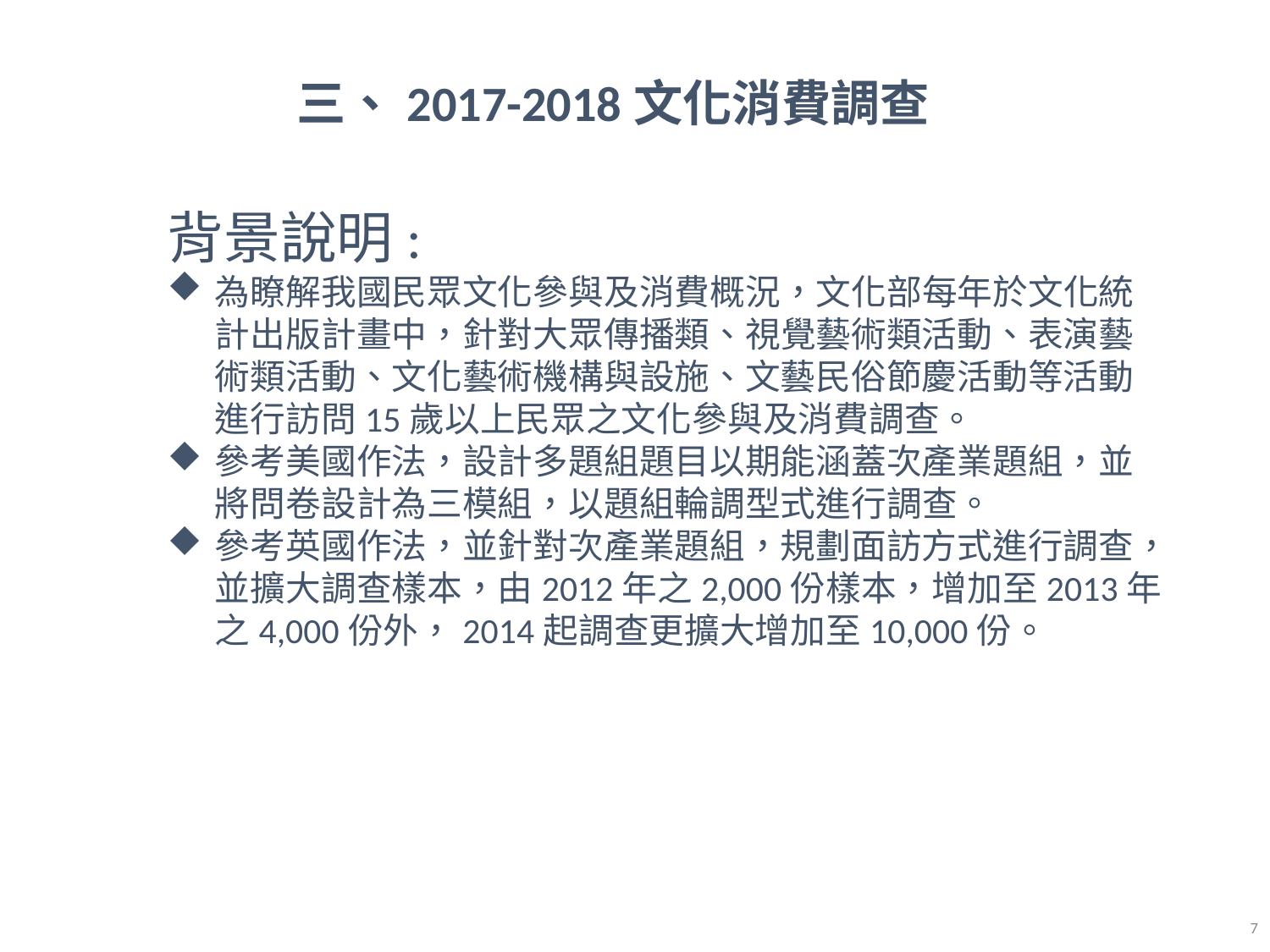

三、2017-2018文化消費調查
背景說明:
為瞭解我國民眾文化參與及消費概況，文化部每年於文化統計出版計畫中，針對大眾傳播類、視覺藝術類活動、表演藝術類活動、文化藝術機構與設施、文藝民俗節慶活動等活動進行訪問15歲以上民眾之文化參與及消費調查。
參考美國作法，設計多題組題目以期能涵蓋次產業題組，並將問卷設計為三模組，以題組輪調型式進行調查。
參考英國作法，並針對次產業題組，規劃面訪方式進行調查，並擴大調查樣本，由2012年之2,000份樣本，增加至2013年之4,000份外，2014起調查更擴大增加至10,000份。

7